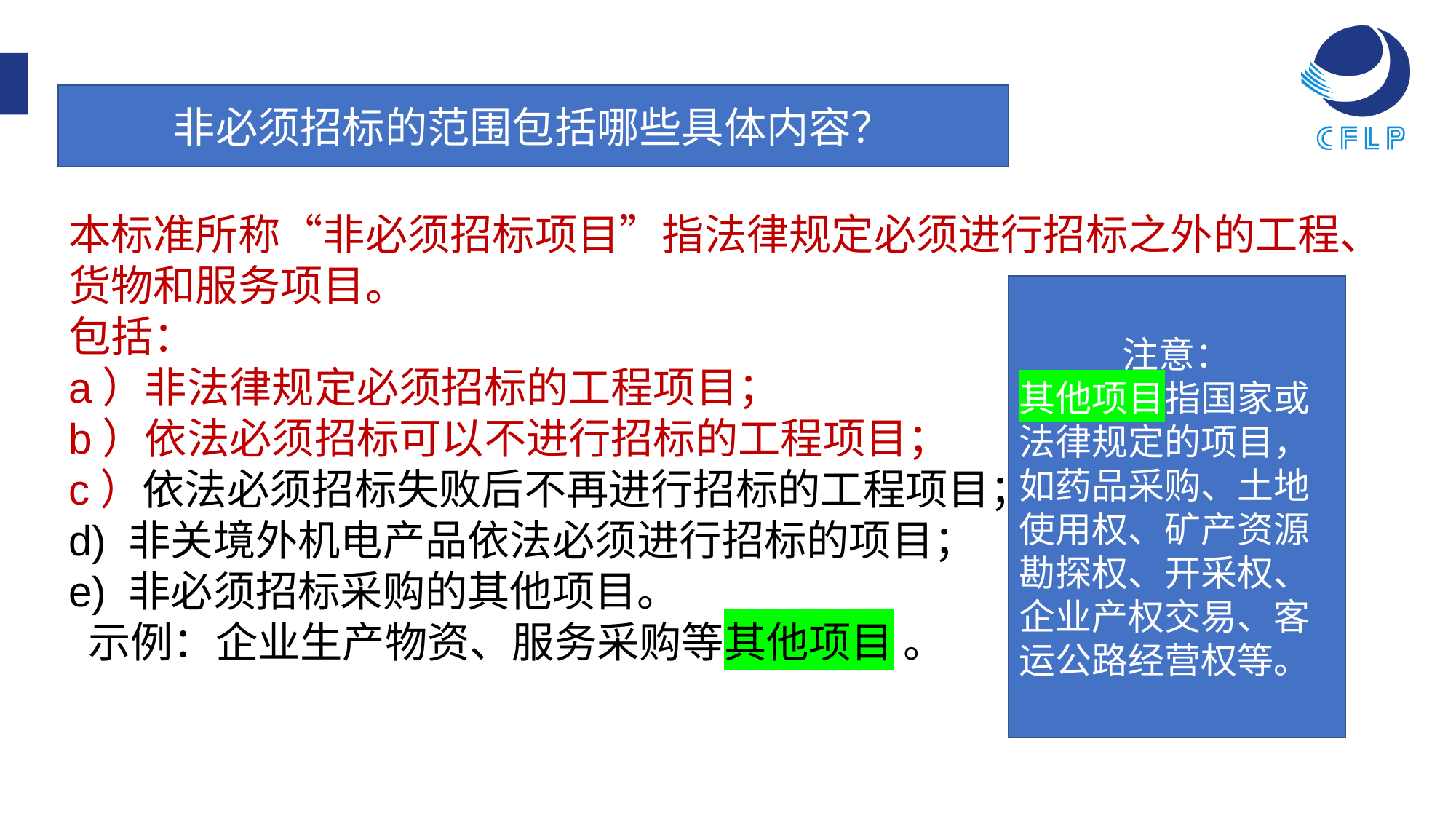

非必须招标的范围包括哪些具体内容？
本标准所称“非必须招标项目”指法律规定必须进行招标之外的工程、货物和服务项目。
包括：
a）非法律规定必须招标的工程项目；
b）依法必须招标可以不进行招标的工程项目；
c）依法必须招标失败后不再进行招标的工程项目；
d) 非关境外机电产品依法必须进行招标的项目；
e) 非必须招标采购的其他项目。
 示例：企业生产物资、服务采购等其他项目 。

注意：
其他项目指国家或法律规定的项目，如药品采购、土地使用权、矿产资源勘探权、开采权、企业产权交易、客运公路经营权等。